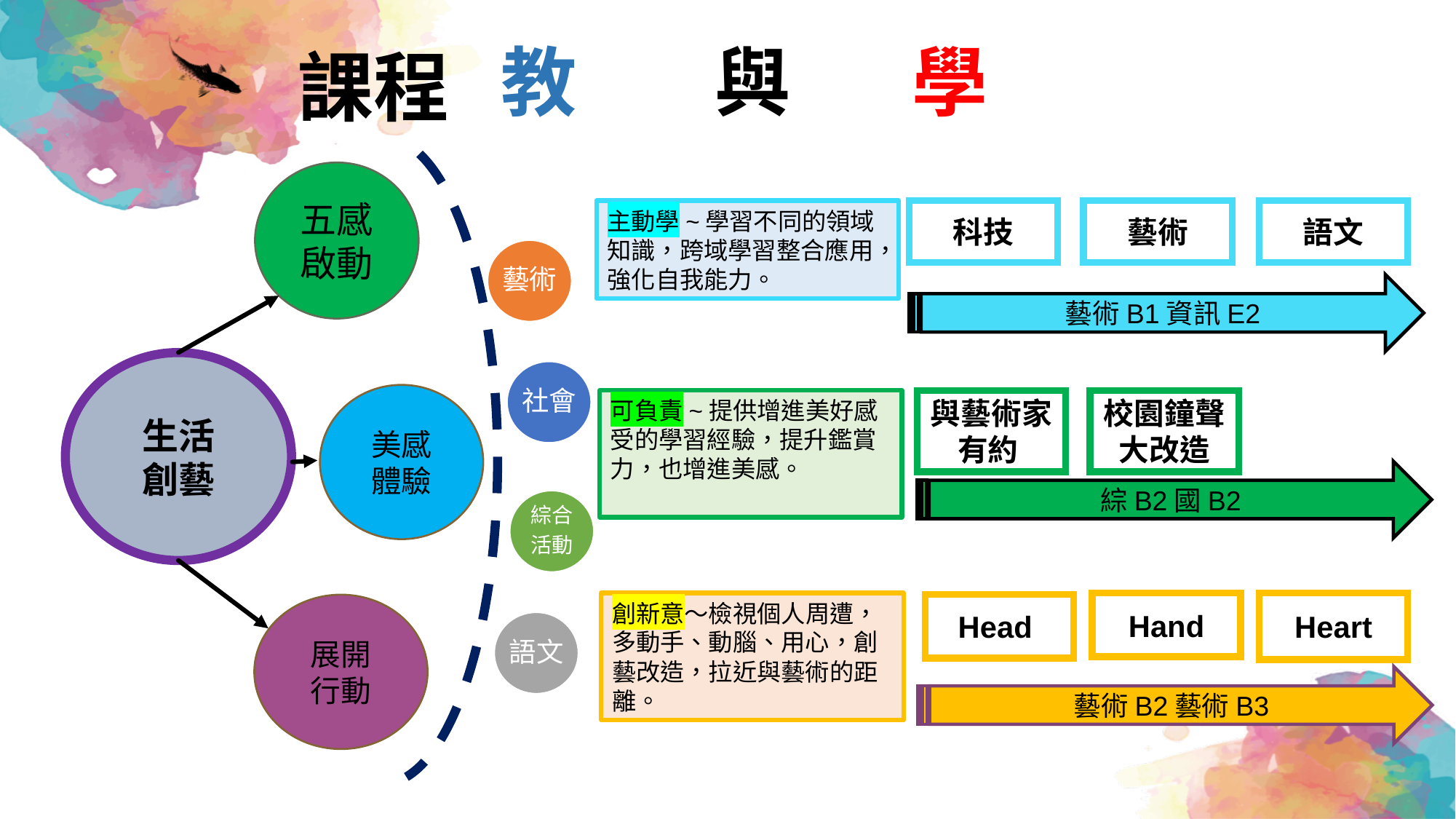

教        與       學
課程

五感啟動
主動學~學習不同的領域知識，跨域學習整合應用，強化自我能力。
科技
藝術
語文
藝術
社會
綜合
活動
語文
藝術B1資訊E2
生活
創藝
美感
體驗
與藝術家有約
可負責~提供增進美好感受的學習經驗，提升鑑賞力，也增進美感。

校園鐘聲大改造
綜B2國B2
創新意～檢視個人周遭，多動手、動腦、用心，創藝改造，拉近與藝術的距離。
Hand
Heart
Head
展開
行動
藝術B2藝術B3